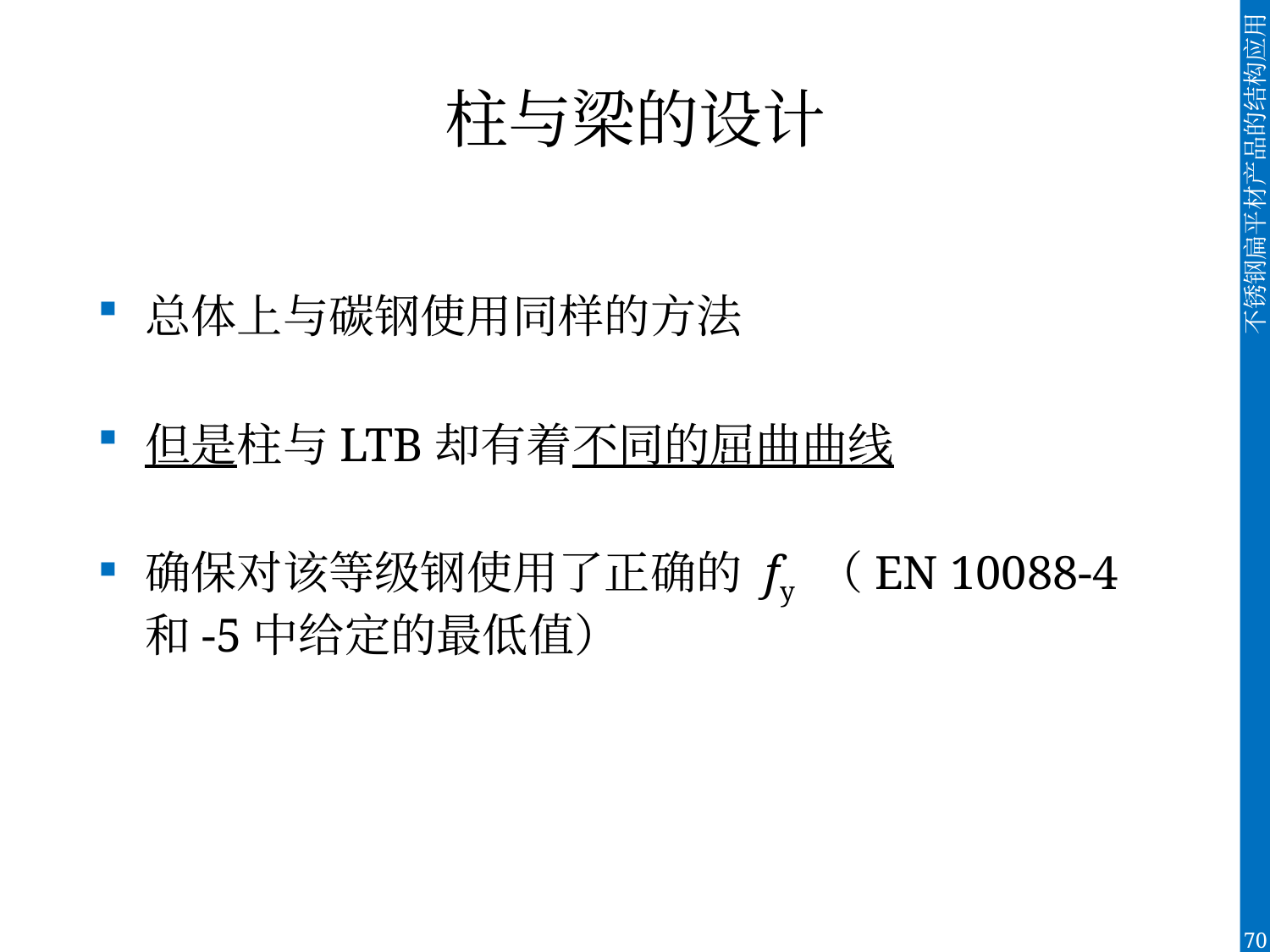

# 柱与梁的设计

总体上与碳钢使用同样的方法

但是柱与LTB却有着不同的屈曲曲线

确保对该等级钢使用了正确的 fy （EN 10088-4 和-5中给定的最低值）
70